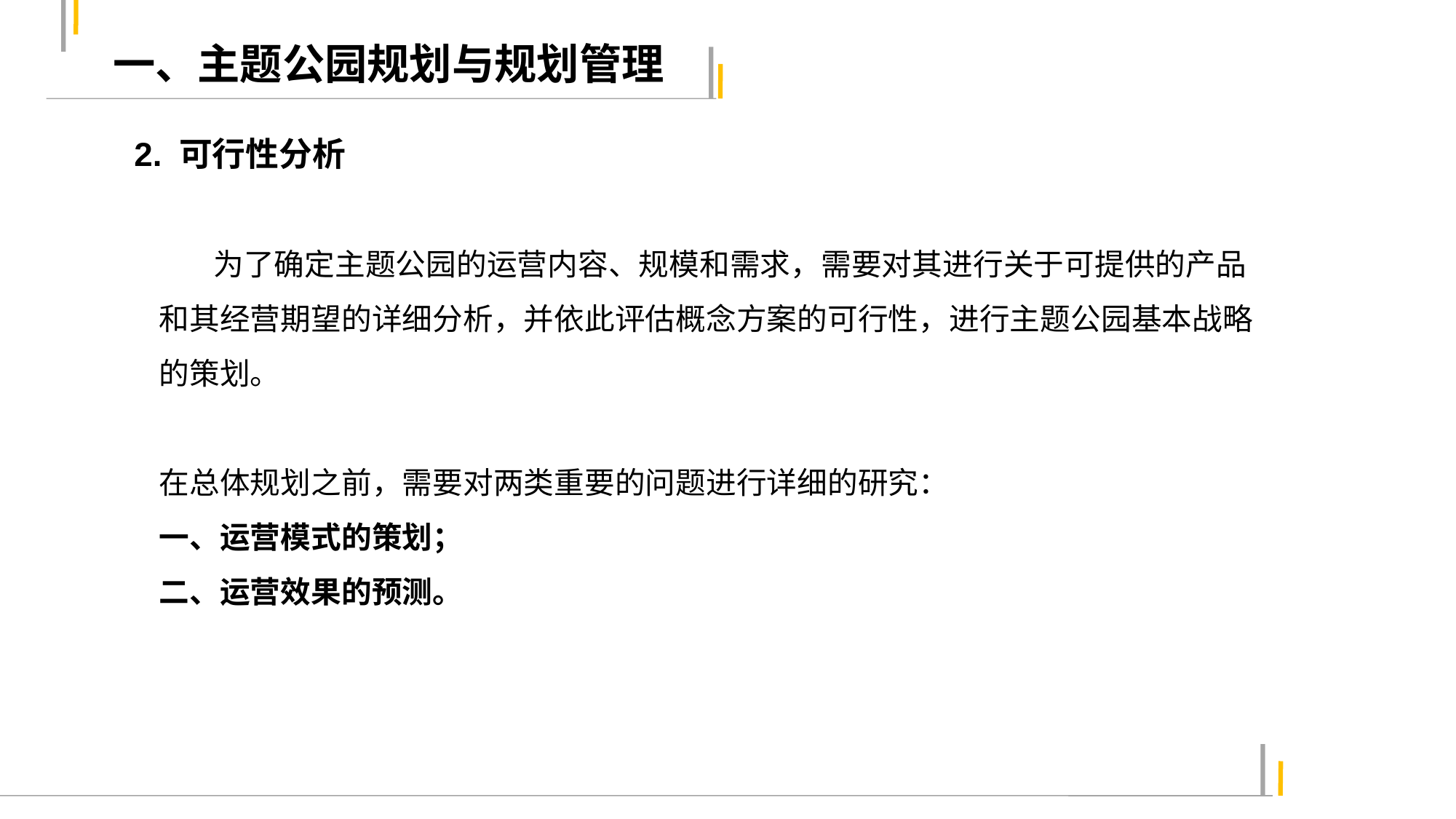

一、主题公园规划与规划管理

2. 可行性分析
       为了确定主题公园的运营内容、规模和需求，需要对其进行关于可提供的产品和其经营期望的详细分析，并依此评估概念方案的可行性，进行主题公园基本战略的策划。

在总体规划之前，需要对两类重要的问题进行详细的研究：
一、运营模式的策划；
二、运营效果的预测。